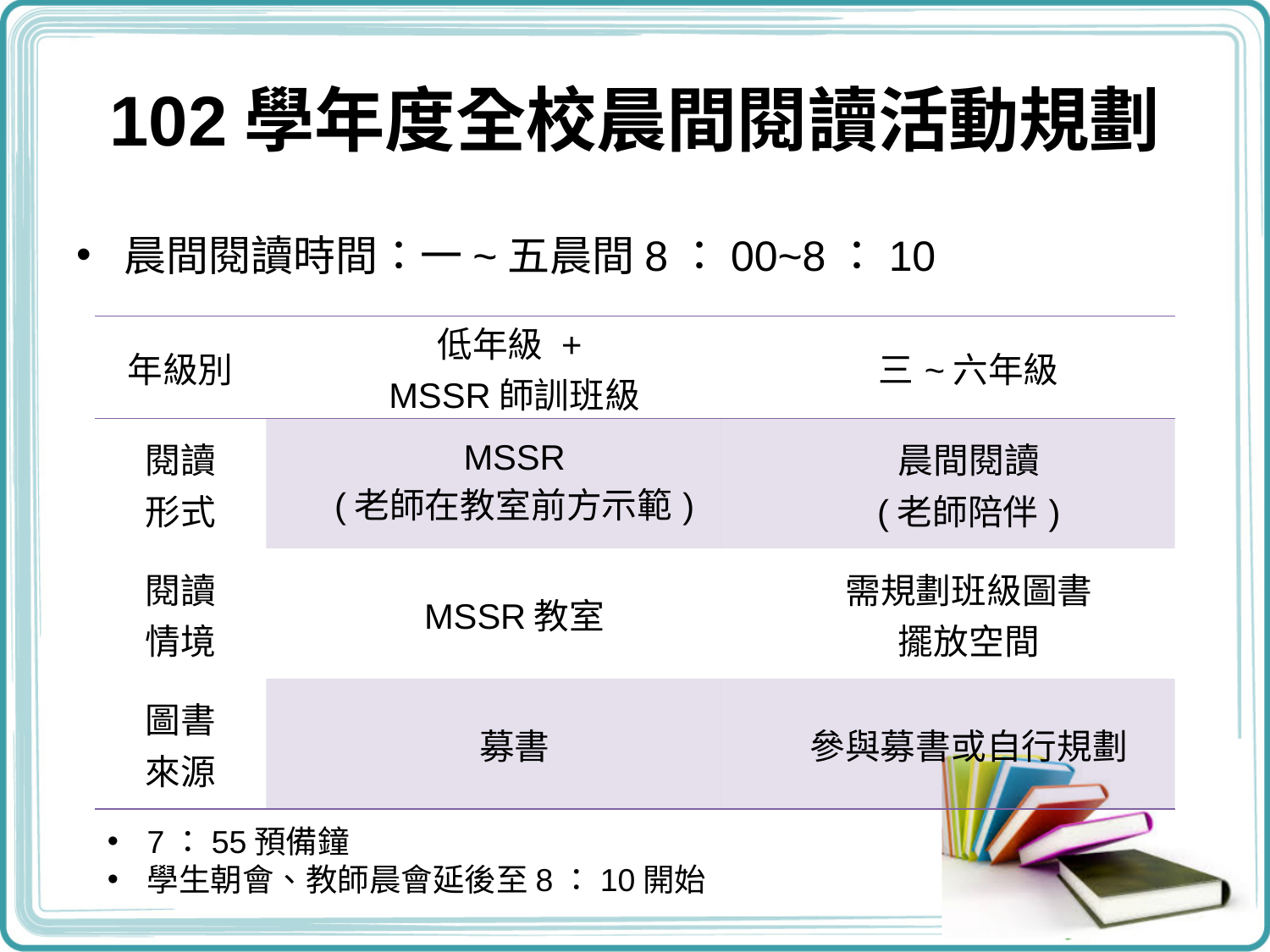

# 102學年度全校晨間閱讀活動規劃
晨間閱讀時間：一~五晨間8：00~8：10

| 年級別 | 低年級 + MSSR師訓班級 | 三~六年級 |
| --- | --- | --- |
| 閱讀 形式 | MSSR (老師在教室前方示範) | 晨間閱讀 (老師陪伴) |
| 閱讀 情境 | MSSR教室 | 需規劃班級圖書 擺放空間 |
| 圖書 來源 | 募書 | 參與募書或自行規劃 |
7：55預備鐘
學生朝會、教師晨會延後至8：10開始